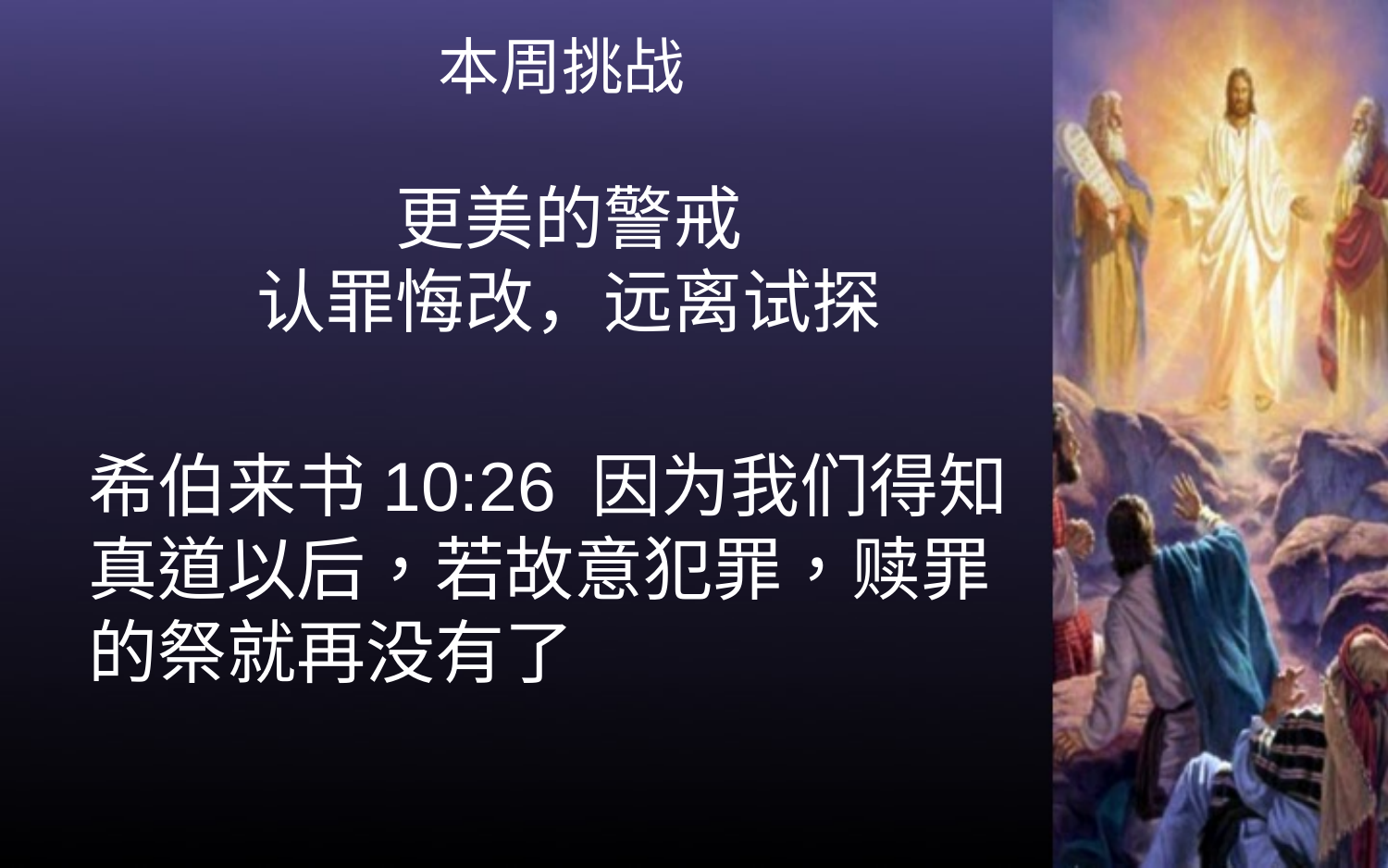

本周挑战
更美的警戒
认罪悔改，远离试探
希伯来书10:26 因为我们得知真道以后，若故意犯罪，赎罪的祭就再没有了